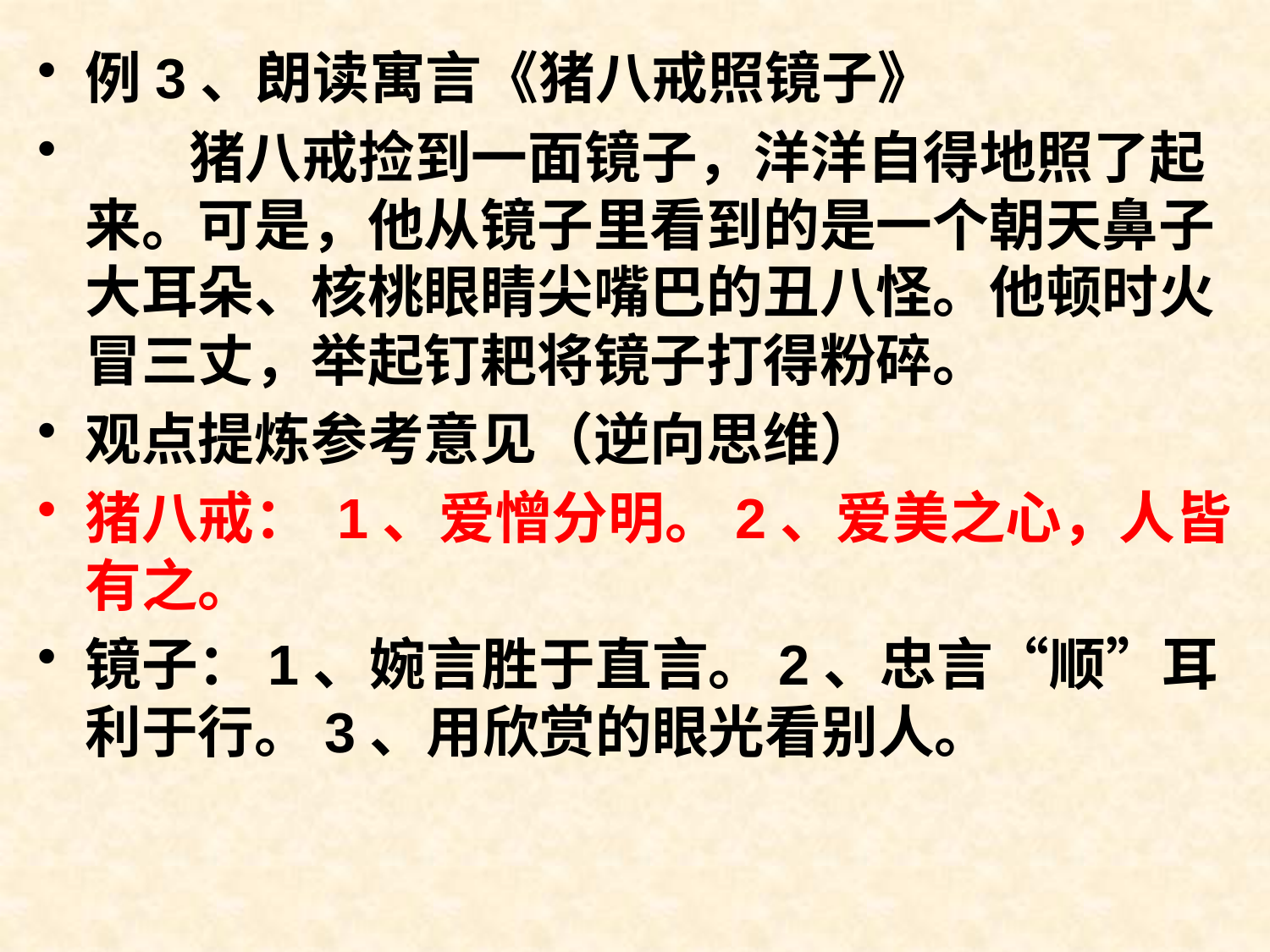

例3、朗读寓言《猪八戒照镜子》
       猪八戒捡到一面镜子，洋洋自得地照了起来。可是，他从镜子里看到的是一个朝天鼻子大耳朵、核桃眼睛尖嘴巴的丑八怪。他顿时火冒三丈，举起钉耙将镜子打得粉碎。
观点提炼参考意见（逆向思维）
猪八戒： 1、爱憎分明。2、爱美之心，人皆有之。
镜子：1、婉言胜于直言。2、忠言“顺”耳利于行。3、用欣赏的眼光看别人。